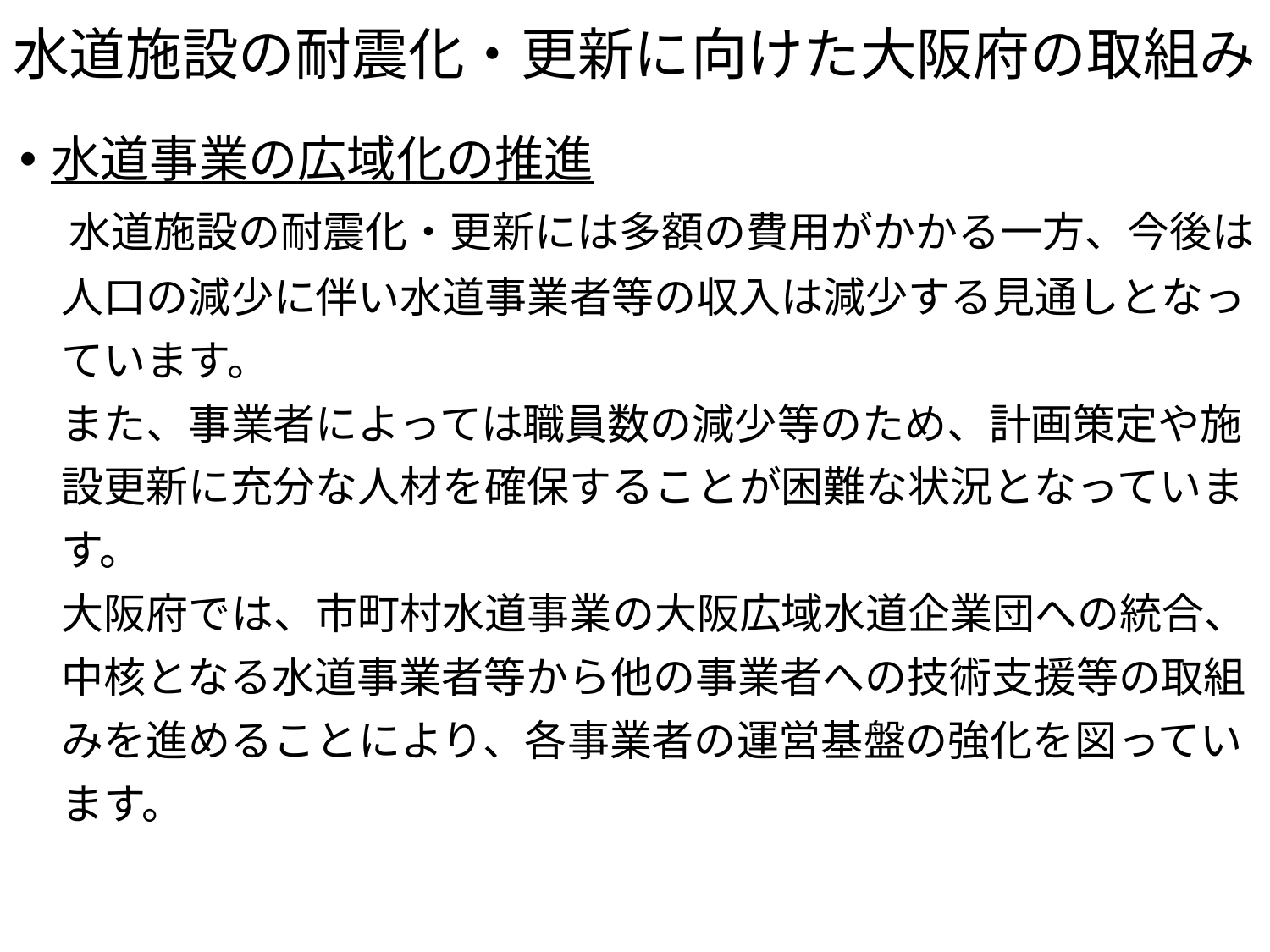

# 水道施設の耐震化・更新に向けた大阪府の取組み
水道事業の広域化の推進
　水道施設の耐震化・更新には多額の費用がかかる一方、今後は
　人口の減少に伴い水道事業者等の収入は減少する見通しとなっ
　ています。
　また、事業者によっては職員数の減少等のため、計画策定や施
　設更新に充分な人材を確保することが困難な状況となっていま
　す。
　大阪府では、市町村水道事業の大阪広域水道企業団への統合、
　中核となる水道事業者等から他の事業者への技術支援等の取組
　みを進めることにより、各事業者の運営基盤の強化を図ってい
　ます。